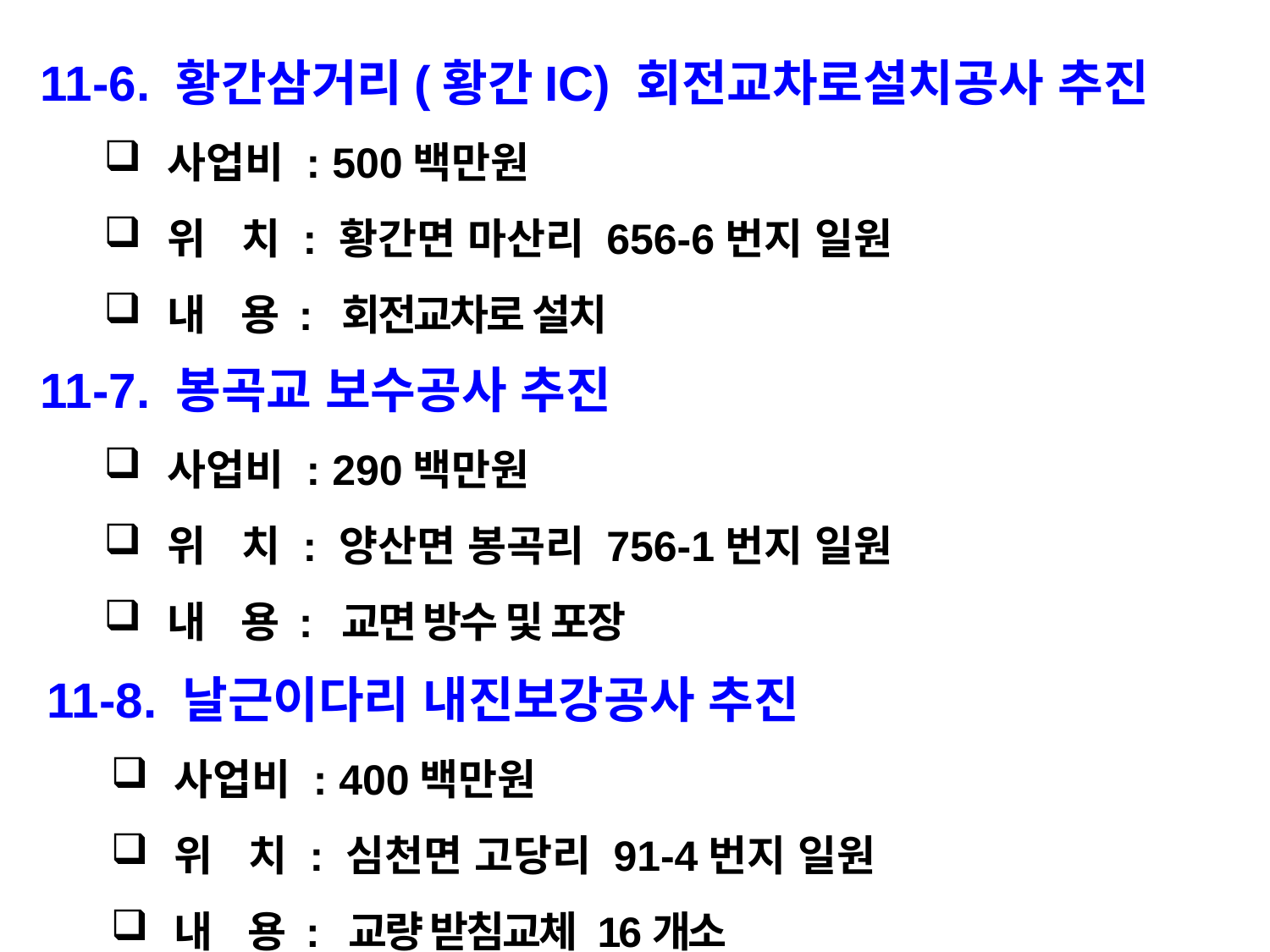

11-6. 황간삼거리(황간IC) 회전교차로설치공사 추진
사업비 : 500백만원
위   치 : 황간면 마산리 656-6번지 일원
내    용 :  회전교차로 설치

11-7. 봉곡교 보수공사 추진
사업비 : 290백만원
위   치 : 양산면 봉곡리 756-1번지 일원
내    용 :  교면 방수 및 포장

11-8. 날근이다리 내진보강공사 추진
사업비 : 400백만원
위   치 : 심천면 고당리 91-4번지 일원
내    용 :  교량 받침교체 16개소